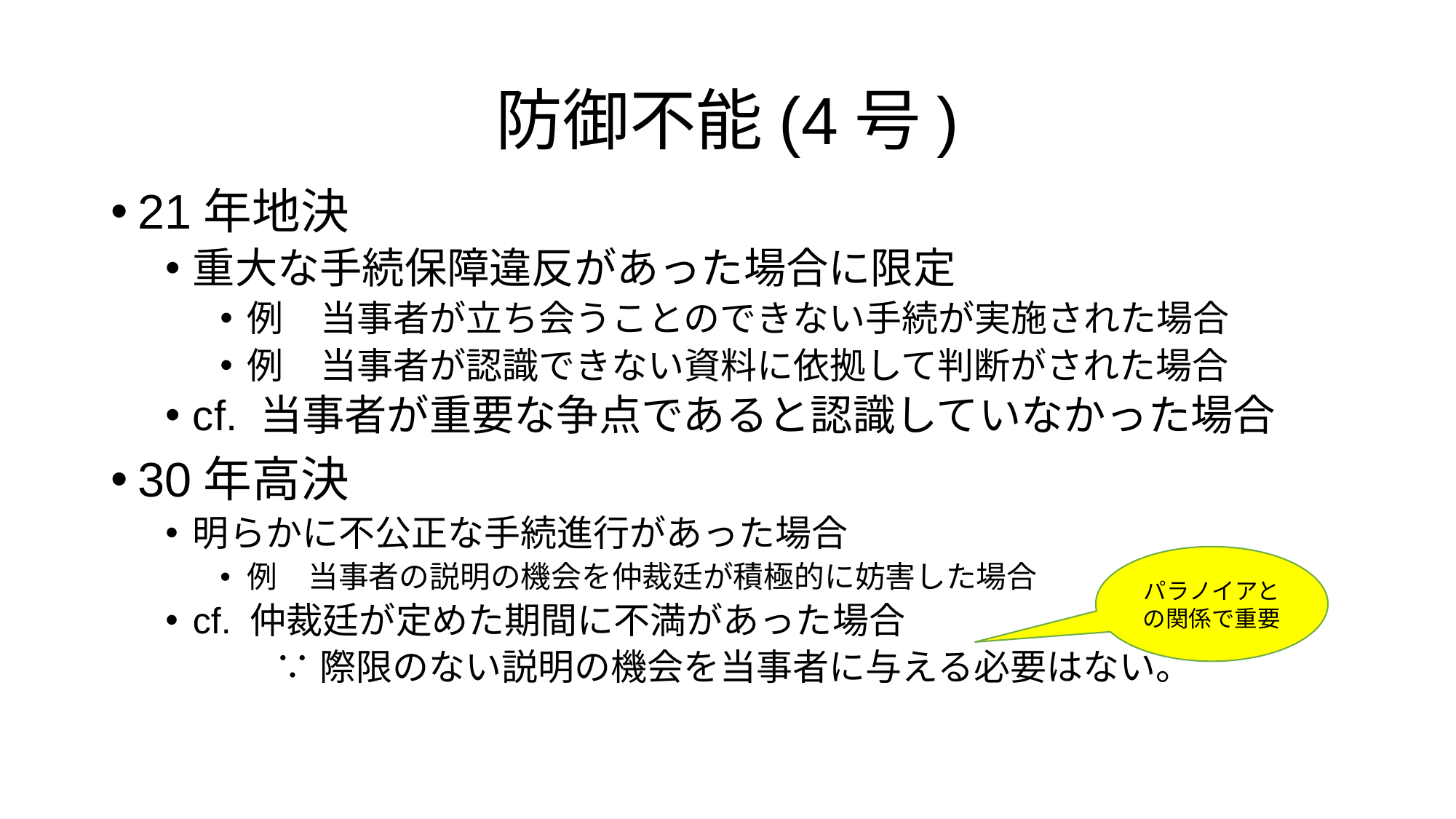

# 防御不能(4号)
21年地決
重大な手続保障違反があった場合に限定
例　当事者が立ち会うことのできない手続が実施された場合
例　当事者が認識できない資料に依拠して判断がされた場合
cf. 当事者が重要な争点であると認識していなかった場合
30年高決
明らかに不公正な手続進行があった場合
例　当事者の説明の機会を仲裁廷が積極的に妨害した場合
cf. 仲裁廷が定めた期間に不満があった場合
	∵際限のない説明の機会を当事者に与える必要はない。
パラノイアとの関係で重要